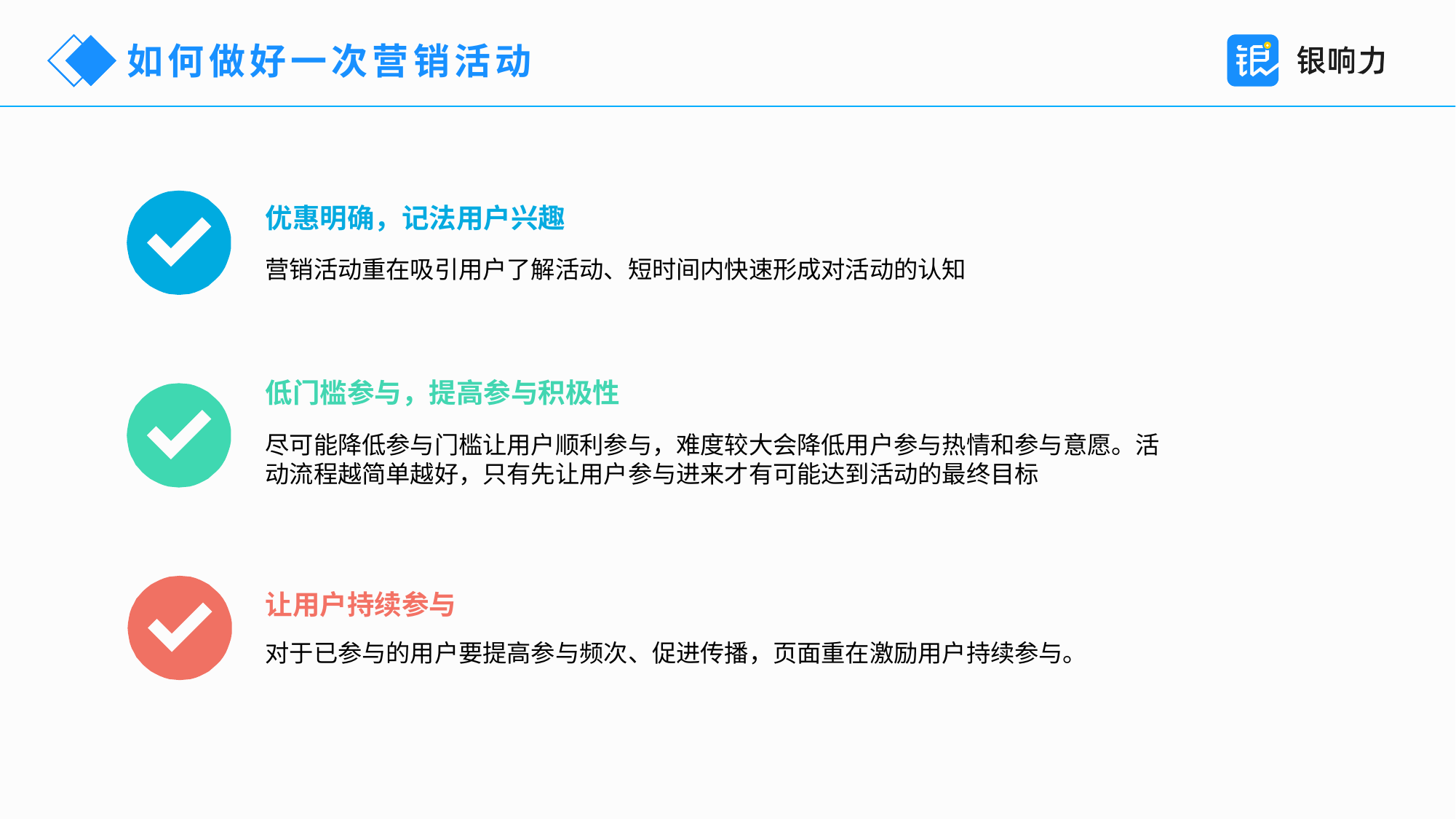

如何做好一次营销活动

优惠明确，记法用户兴趣
营销活动重在吸引用户了解活动、短时间内快速形成对活动的认知
低门槛参与，提高参与积极性

尽可能降低参与门槛让用户顺利参与，难度较大会降低用户参与热情和参与意愿。活动流程越简单越好，只有先让用户参与进来才有可能达到活动的最终目标

让用户持续参与
对于已参与的用户要提高参与频次、促进传播，页面重在激励用户持续参与。